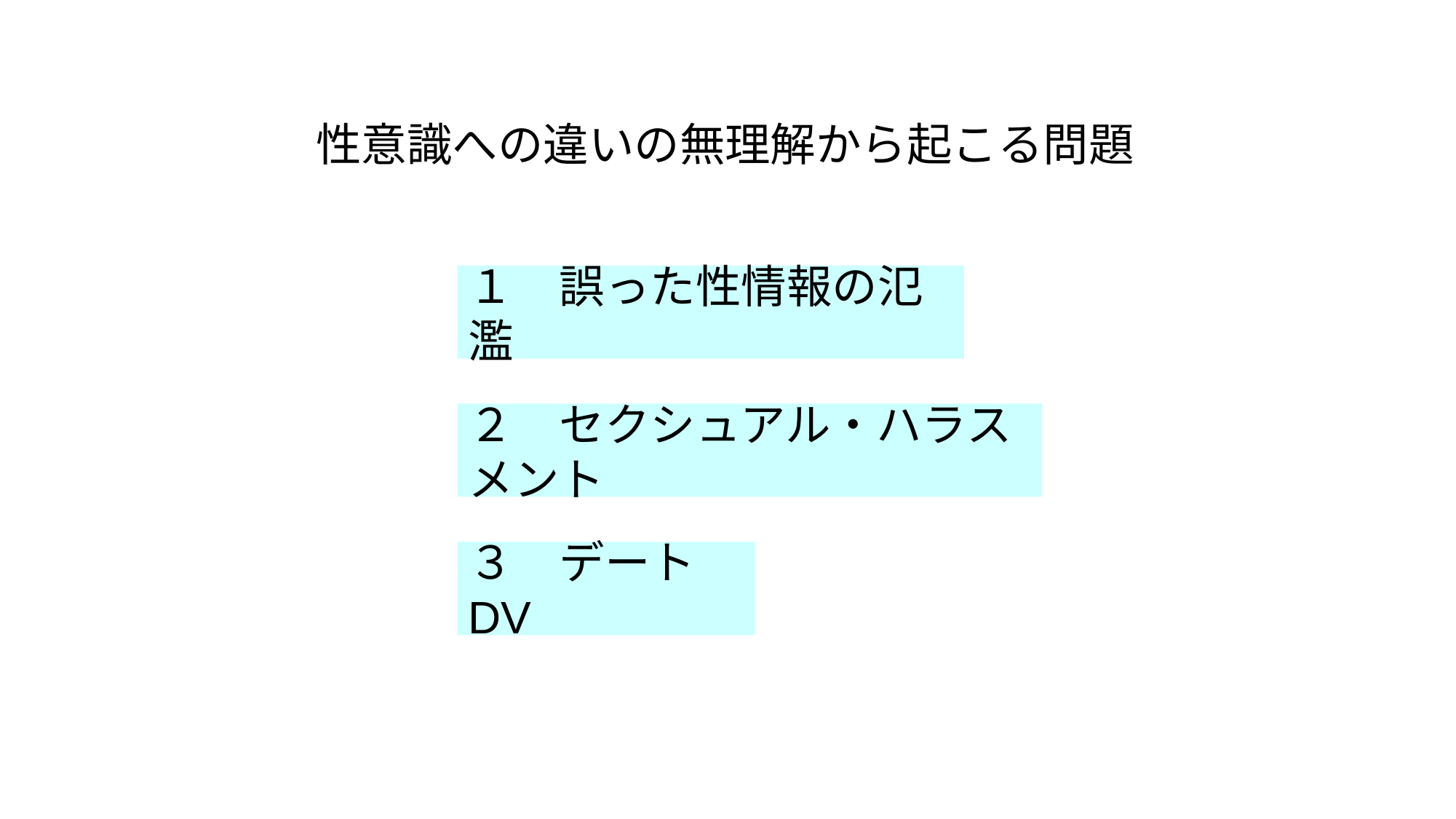

# 性意識への違いの無理解から起こる問題
１　誤った性情報の氾濫
２　セクシュアル・ハラスメント
３　デートDV